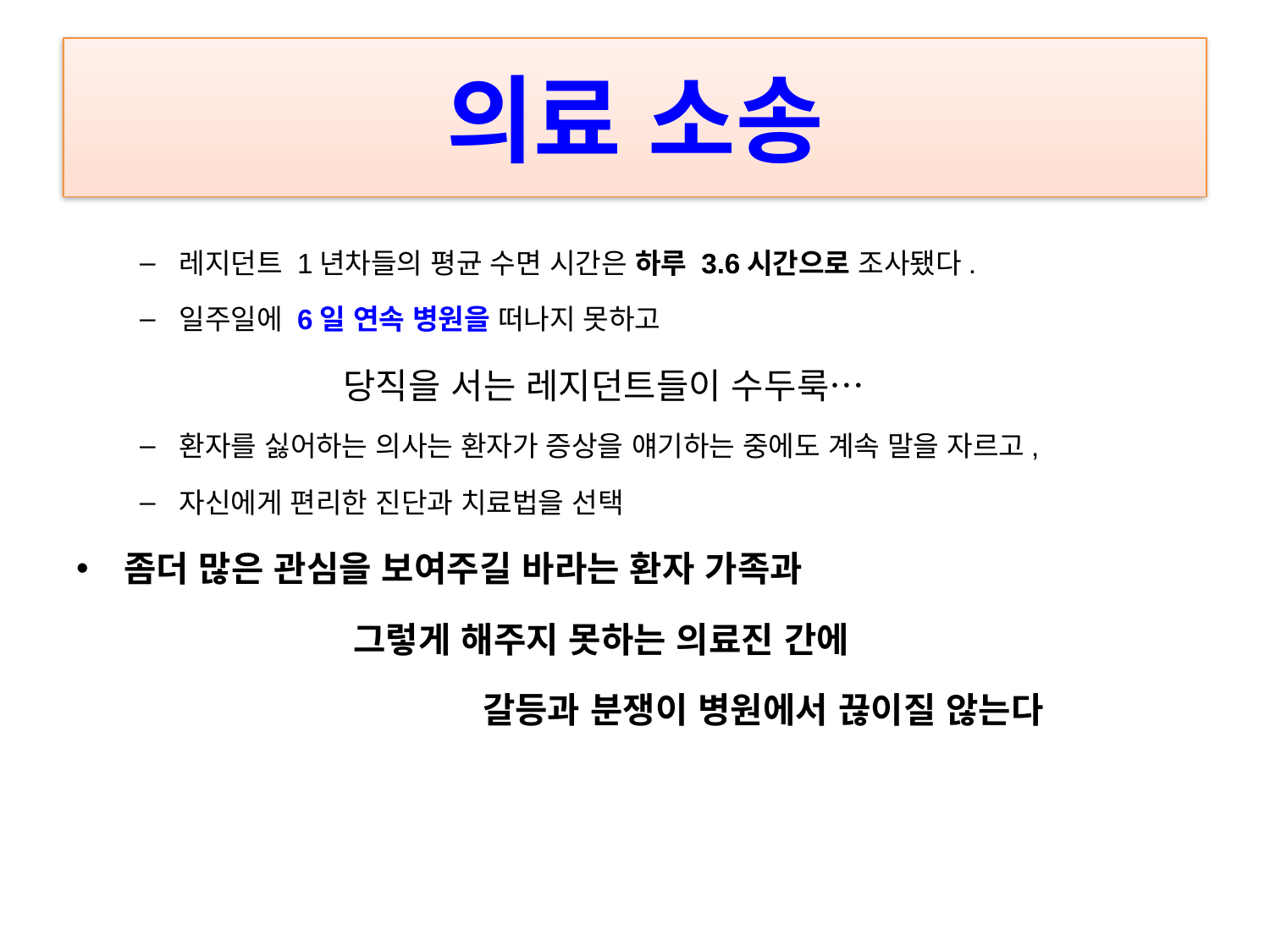

# 의료 소송
레지던트 1년차들의 평균 수면 시간은 하루 3.6시간으로 조사됐다.
일주일에 6일 연속 병원을 떠나지 못하고
                          당직을 서는 레지던트들이 수두룩…
환자를 싫어하는 의사는 환자가 증상을 얘기하는 중에도 계속 말을 자르고,
자신에게 편리한 진단과 치료법을 선택
좀더 많은 관심을 보여주길 바라는 환자 가족과
                           그렇게 해주지 못하는 의료진 간에
                                        갈등과 분쟁이 병원에서 끊이질 않는다